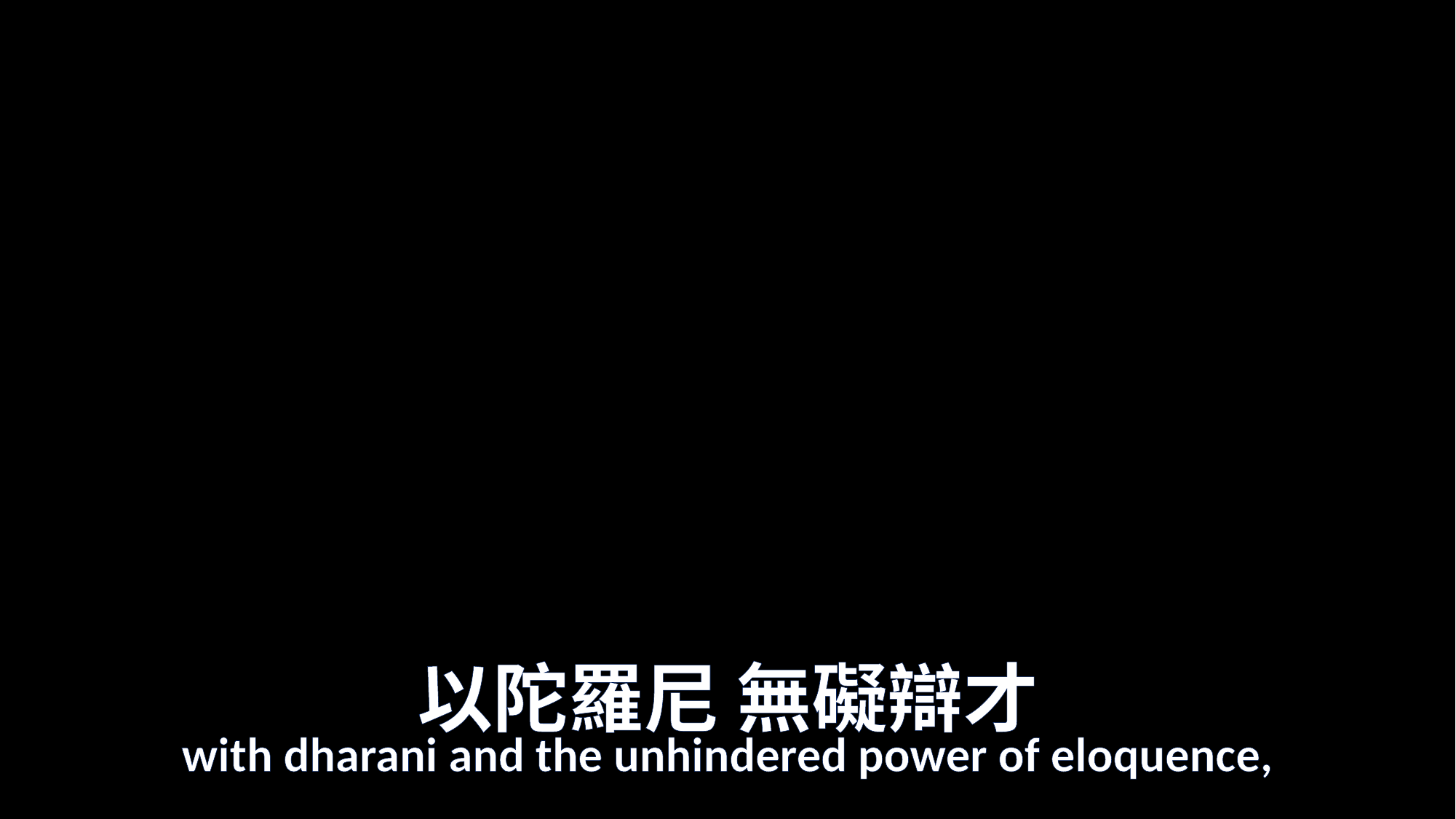

# 以陀羅尼 無礙辯才
with dharani and the unhindered power of eloquence,